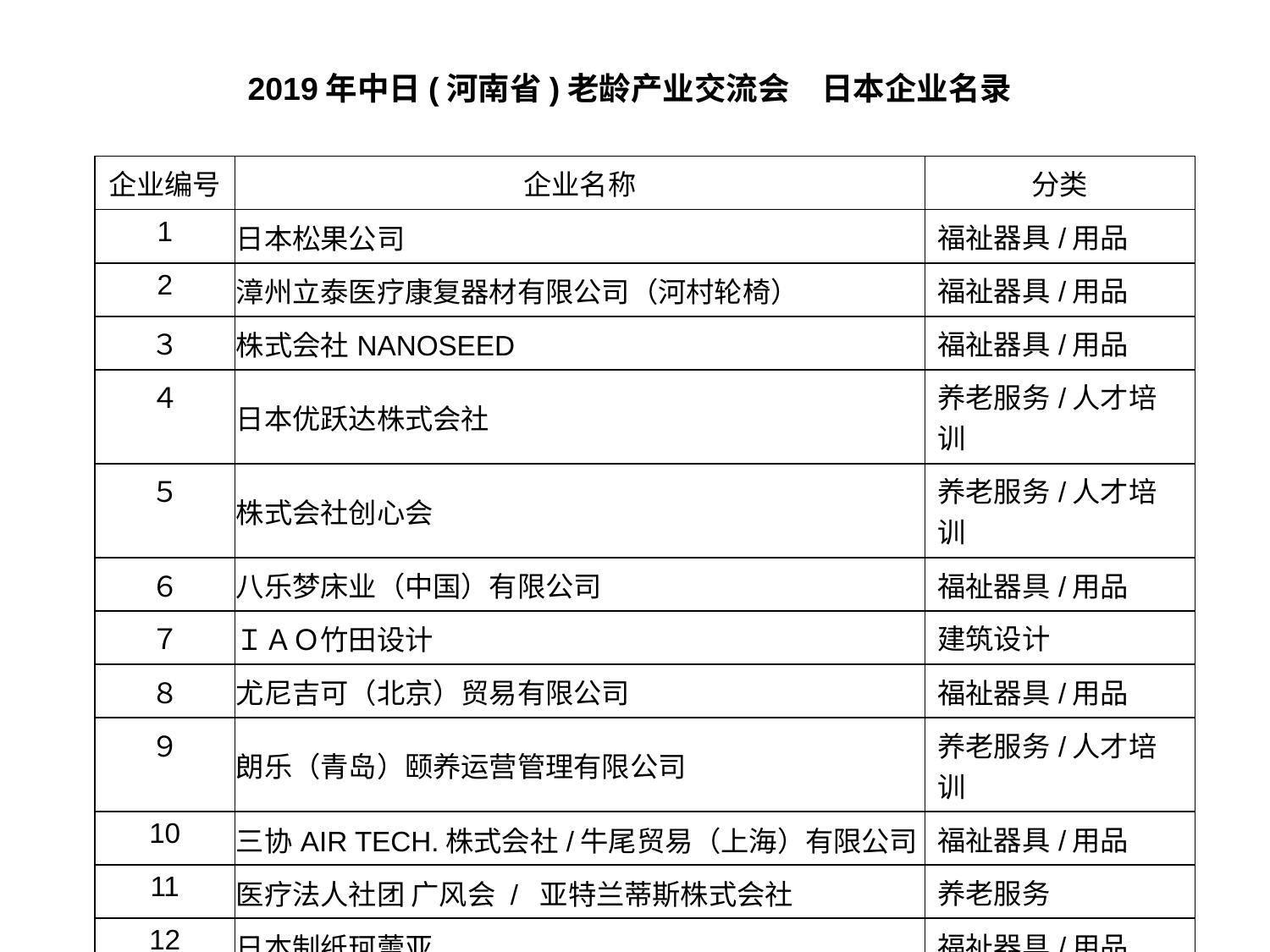

2019年中日(河南省)老龄产业交流会　日本企业名录
| 企业编号 | 企业名称 | 分类 |
| --- | --- | --- |
| 1 | 日本松果公司 | 福祉器具/用品 |
| 2 | 漳州立泰医疗康复器材有限公司（河村轮椅） | 福祉器具/用品 |
| ３ | 株式会社NANOSEED | 福祉器具/用品 |
| ４ | 日本优跃达株式会社 | 养老服务/人才培训 |
| ５ | 株式会社创心会 | 养老服务/人才培训 |
| ６ | 八乐梦床业（中国）有限公司 | 福祉器具/用品 |
| ７ | ＩＡＯ竹田设计 | 建筑设计 |
| ８ | 尤尼吉可（北京）贸易有限公司 | 福祉器具/用品 |
| ９ | 朗乐（青岛）颐养运营管理有限公司 | 养老服务/人才培训 |
| 10 | 三协AIR TECH.株式会社/牛尾贸易（上海）有限公司 | 福祉器具/用品 |
| 11 | 医疗法人社团 广风会 / 亚特兰蒂斯株式会社 | 养老服务 |
| 12 | 日本制纸珂蕾亚 | 福祉器具/用品 |
| 13 | 奥绩技研有限公司 | 福祉器具/用品 |